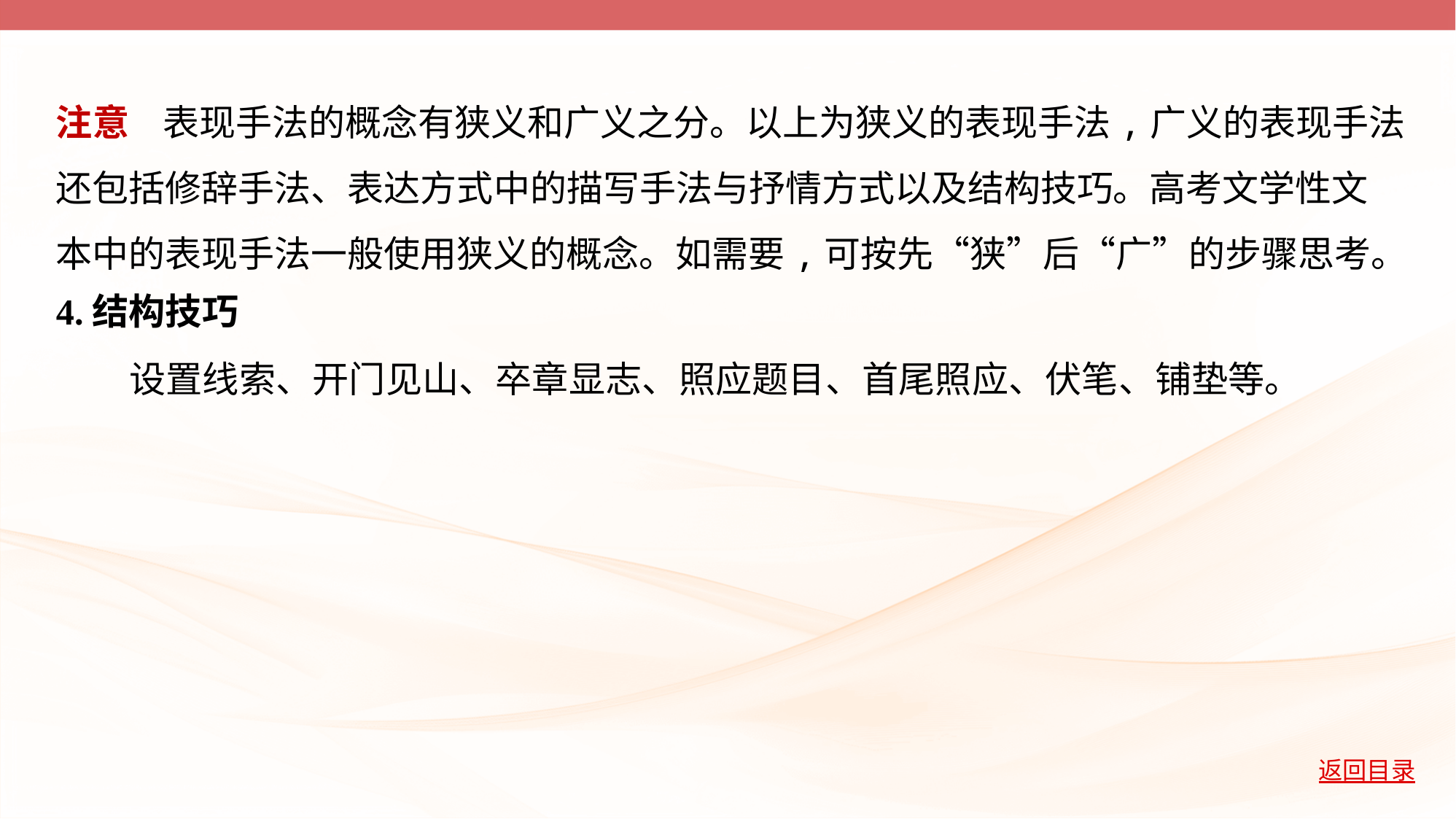

注意    表现手法的概念有狭义和广义之分。以上为狭义的表现手法,广义的表现手法
还包括修辞手法、表达方式中的描写手法与抒情方式以及结构技巧。高考文学性文
本中的表现手法一般使用狭义的概念。如需要,可按先“狭”后“广”的步骤思考。

4.结构技巧
　　设置线索、开门见山、卒章显志、照应题目、首尾照应、伏笔、铺垫等。